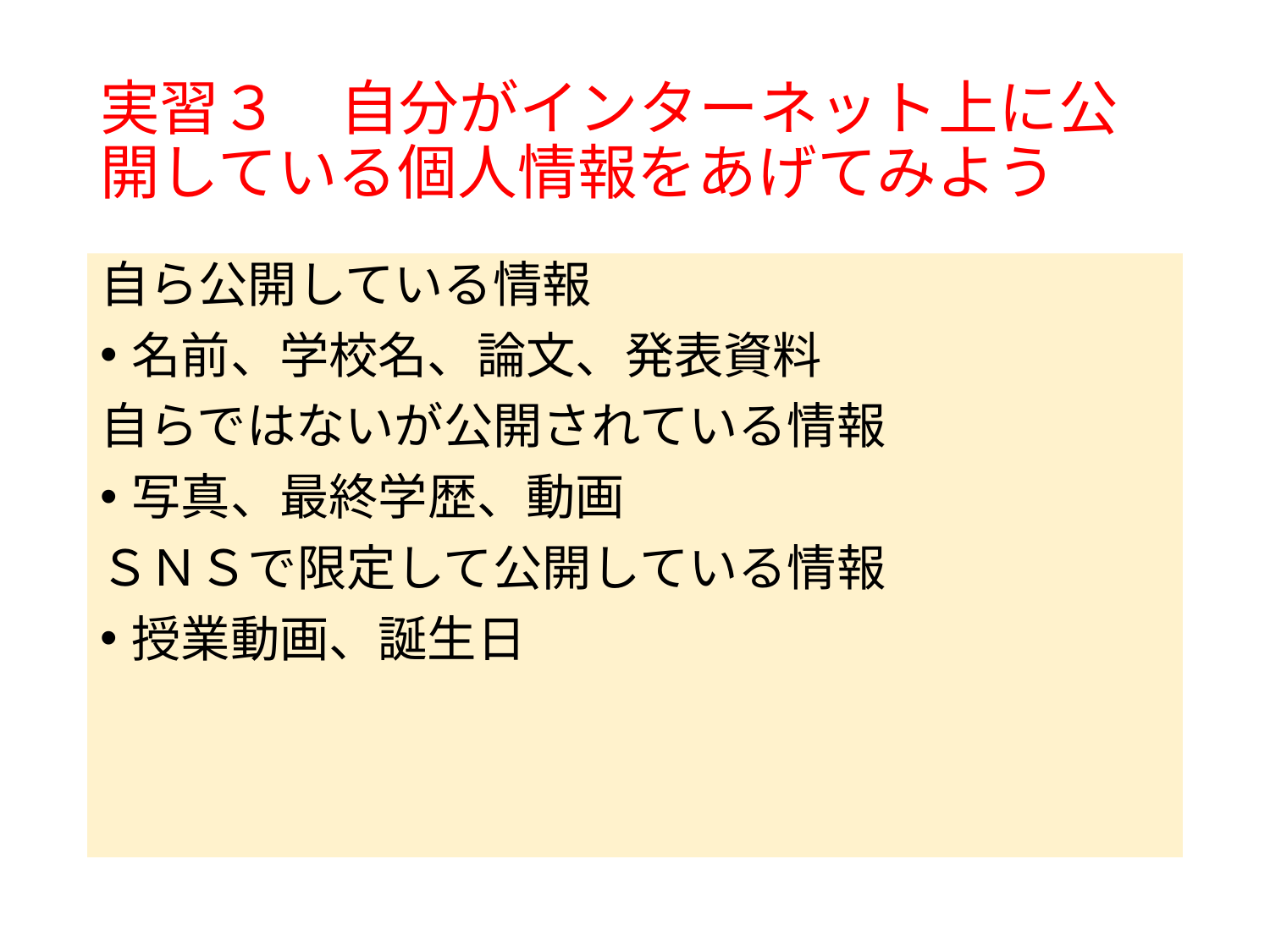

# 実習３　自分がインターネット上に公開している個人情報をあげてみよう
自ら公開している情報
名前、学校名、論文、発表資料
自らではないが公開されている情報
写真、最終学歴、動画
ＳＮＳで限定して公開している情報
授業動画、誕生日